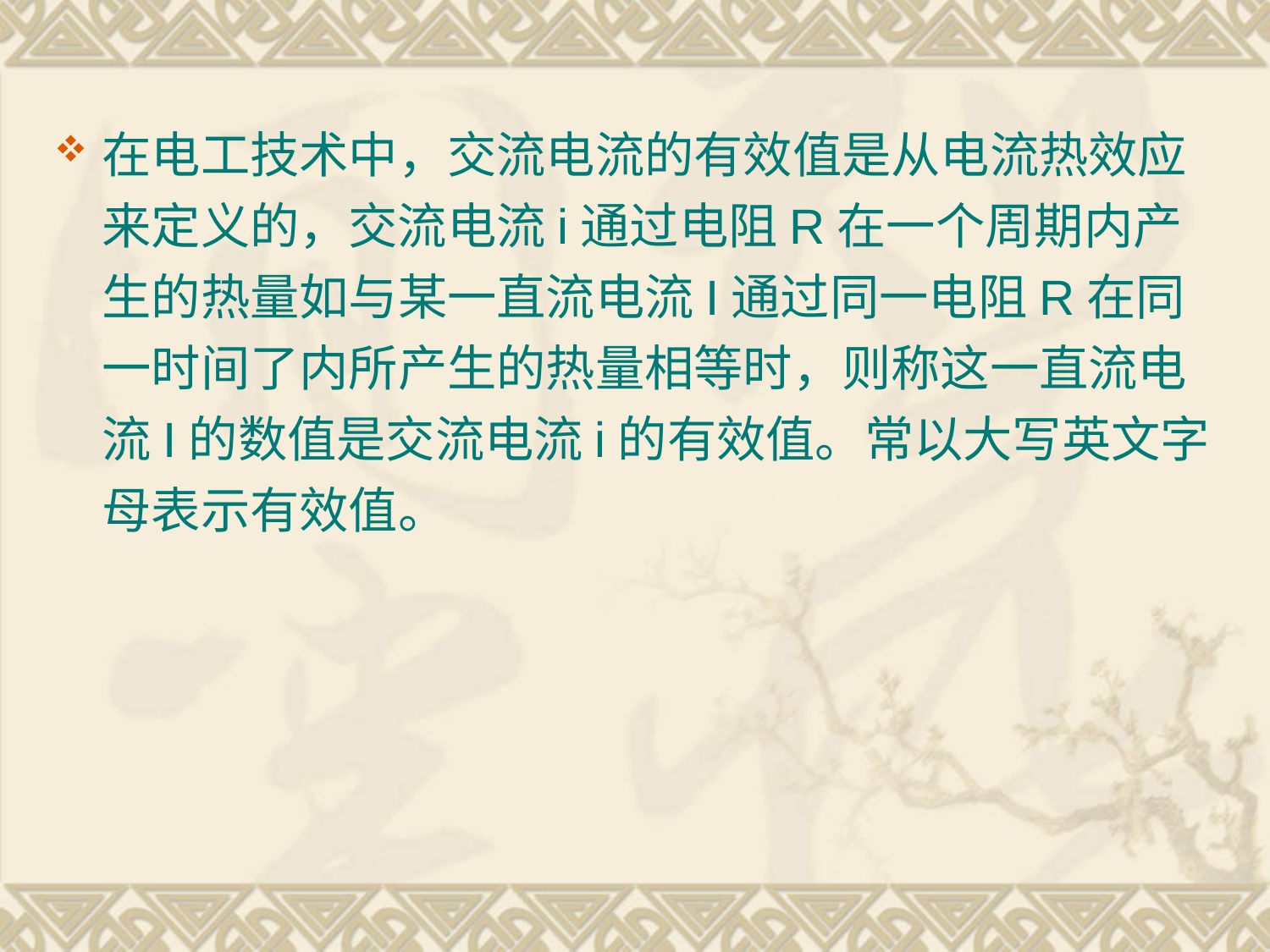

在电工技术中，交流电流的有效值是从电流热效应来定义的，交流电流i通过电阻R在一个周期内产生的热量如与某一直流电流I通过同一电阻R在同一时间了内所产生的热量相等时，则称这一直流电流I的数值是交流电流i的有效值。常以大写英文字母表示有效值。